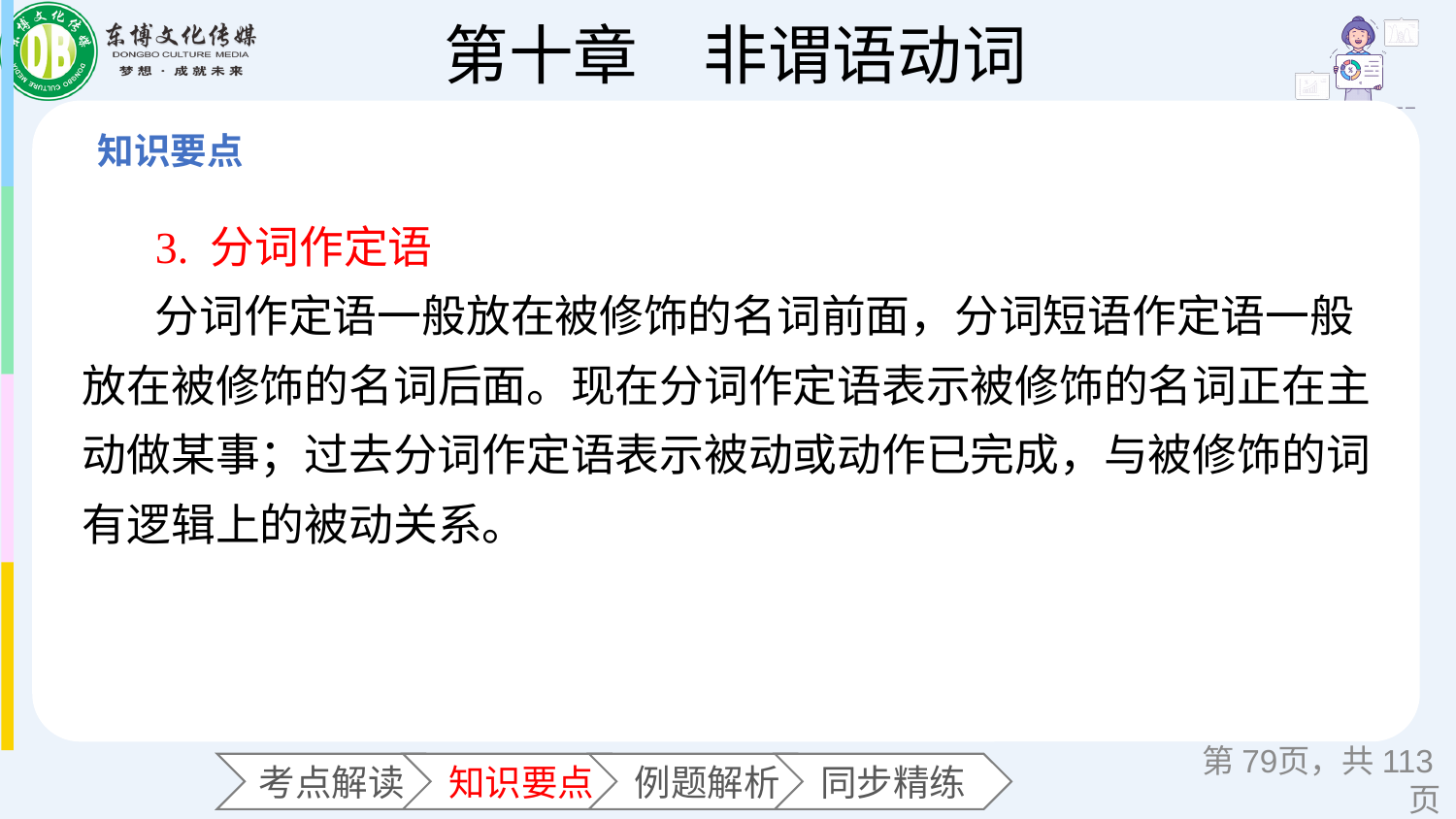

3. 分词作定语
分词作定语一般放在被修饰的名词前面，分词短语作定语一般放在被修饰的名词后面。现在分词作定语表示被修饰的名词正在主动做某事；过去分词作定语表示被动或动作已完成，与被修饰的词有逻辑上的被动关系。
第79页，共113页